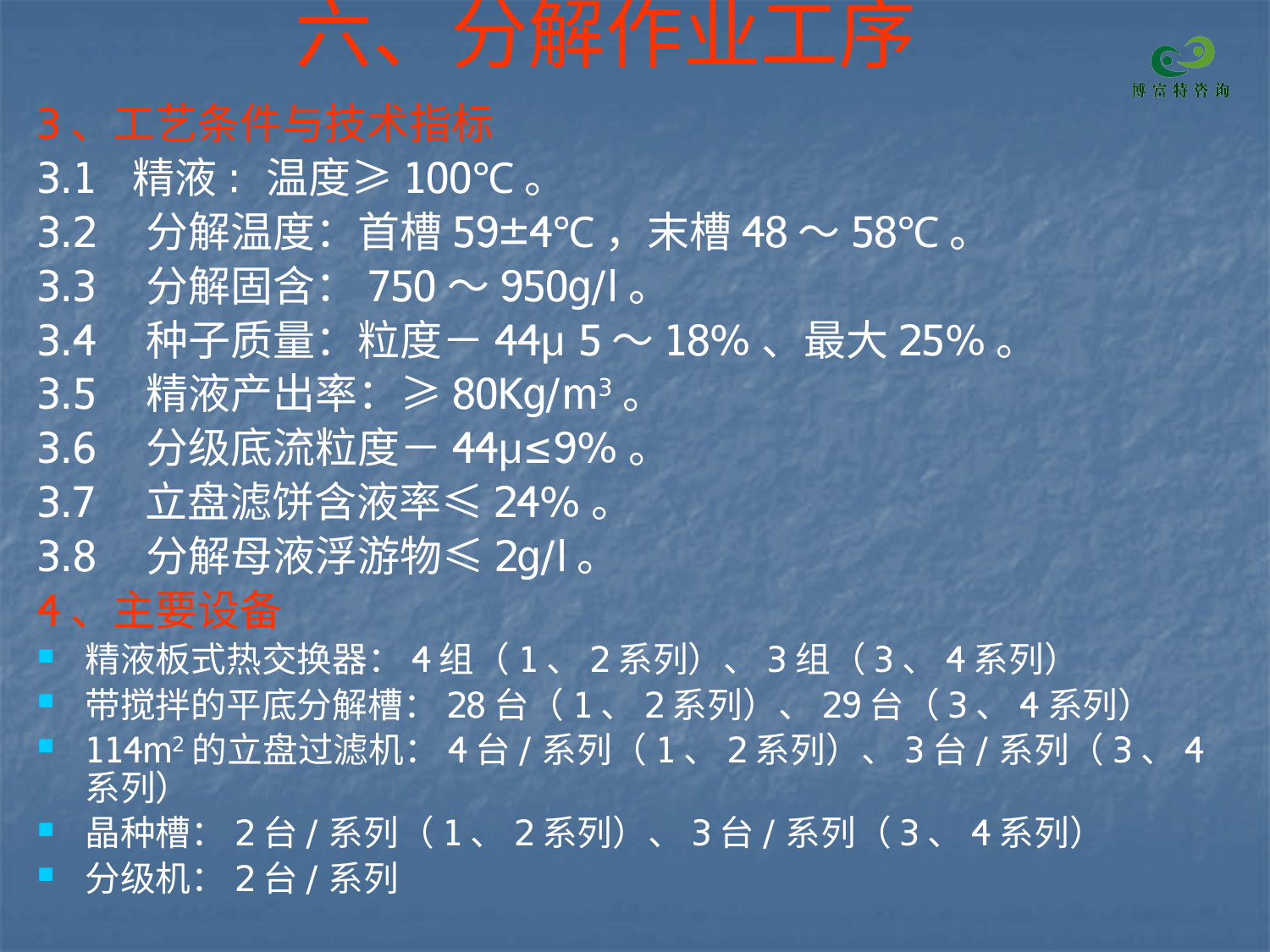

# 六、分解作业工序
3、工艺条件与技术指标
3.1  精液: 温度≥100℃。
3.2   分解温度：首槽59±4℃，末槽48～58℃。
3.3   分解固含：750～950g/l。
3.4   种子质量：粒度－44μ 5～18%、最大25%。
3.5   精液产出率：≥80Kg/m3。
3.6   分级底流粒度－44μ≤9%。
3.7   立盘滤饼含液率≤24%。
3.8   分解母液浮游物≤2g/l。
4、主要设备
精液板式热交换器：4组（1、2系列）、3组（3、4系列）
带搅拌的平底分解槽：28台（1、2系列）、29台（3、4系列）
114m2的立盘过滤机：4台/系列（1、2系列）、3台/系列（3、4系列）
晶种槽：2台/系列（1、2系列）、3台/系列（3、4系列）
分级机：2台/系列